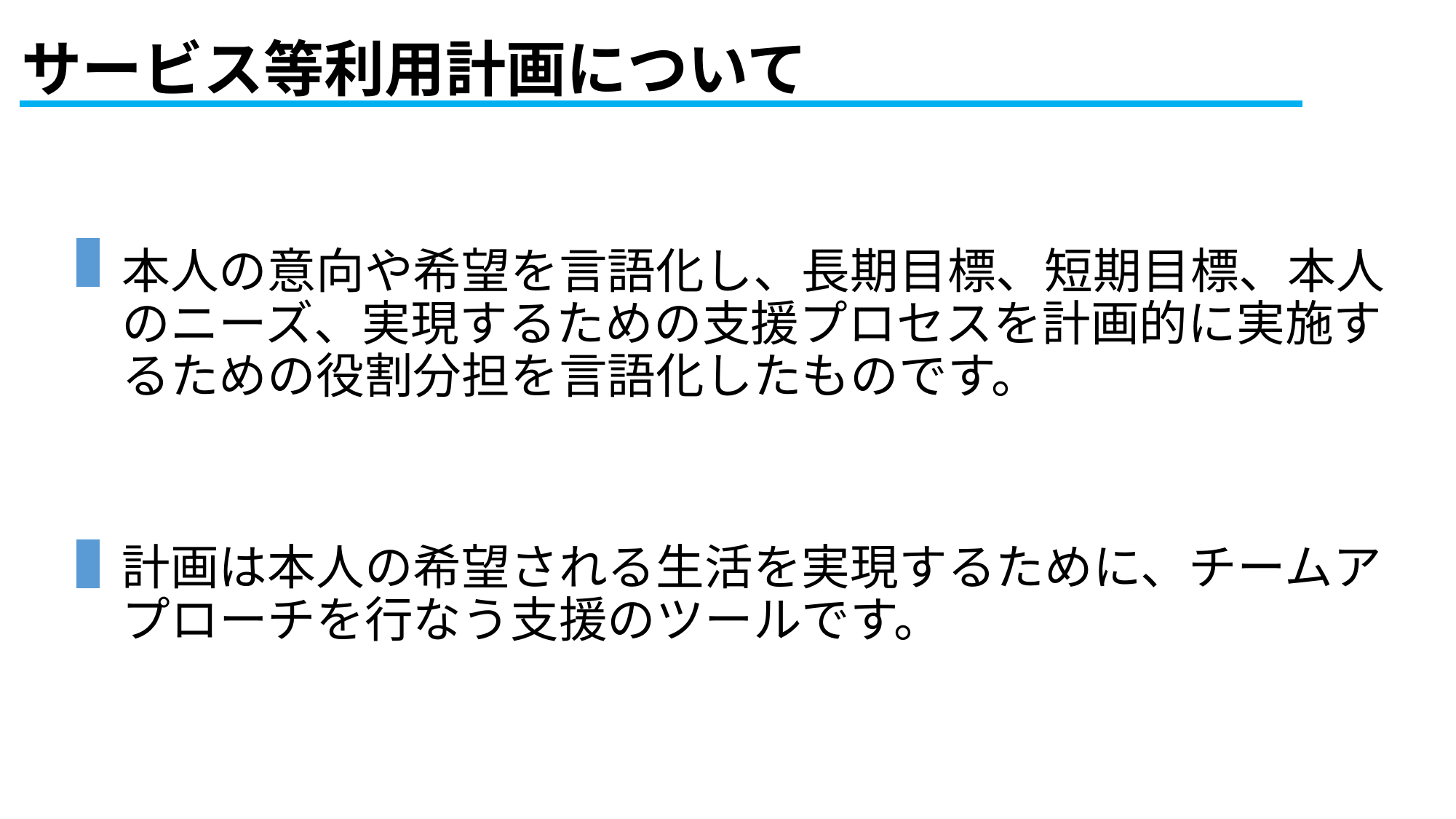

# サービス等利用計画について
本人の意向や希望を言語化し、長期目標、短期目標、本人のニーズ、実現するための支援プロセスを計画的に実施するための役割分担を言語化したものです。

計画は本人の希望される生活を実現するために、チームアプローチを行なう支援のツールです。